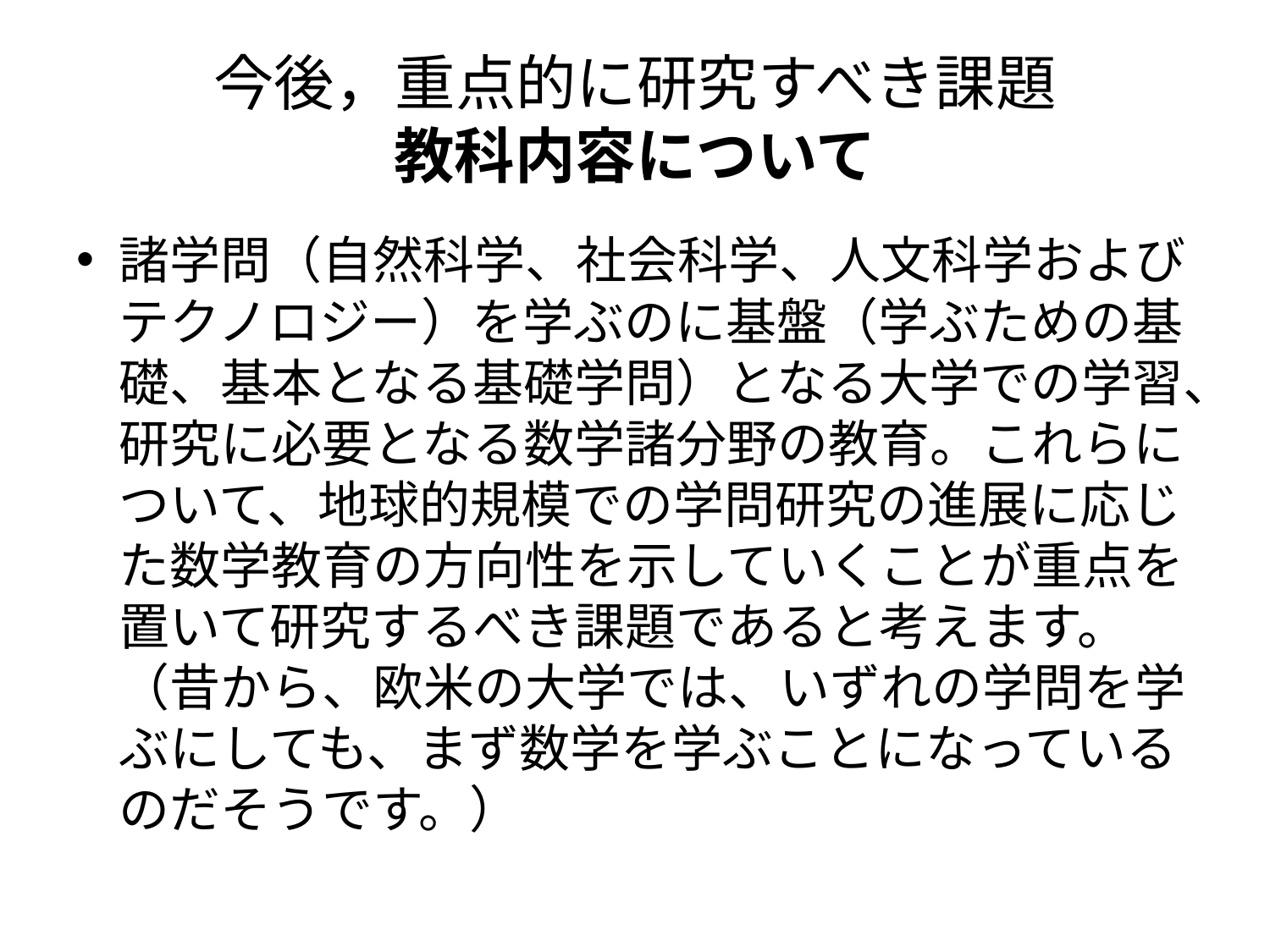

# 今後，重点的に研究すべき課題 教科内容について
諸学問（自然科学、社会科学、人文科学およびテクノロジー）を学ぶのに基盤（学ぶための基礎、基本となる基礎学問）となる大学での学習、研究に必要となる数学諸分野の教育。これらについて、地球的規模での学問研究の進展に応じた数学教育の方向性を示していくことが重点を置いて研究するべき課題であると考えます。（昔から、欧米の大学では、いずれの学問を学ぶにしても、まず数学を学ぶことになっているのだそうです。）